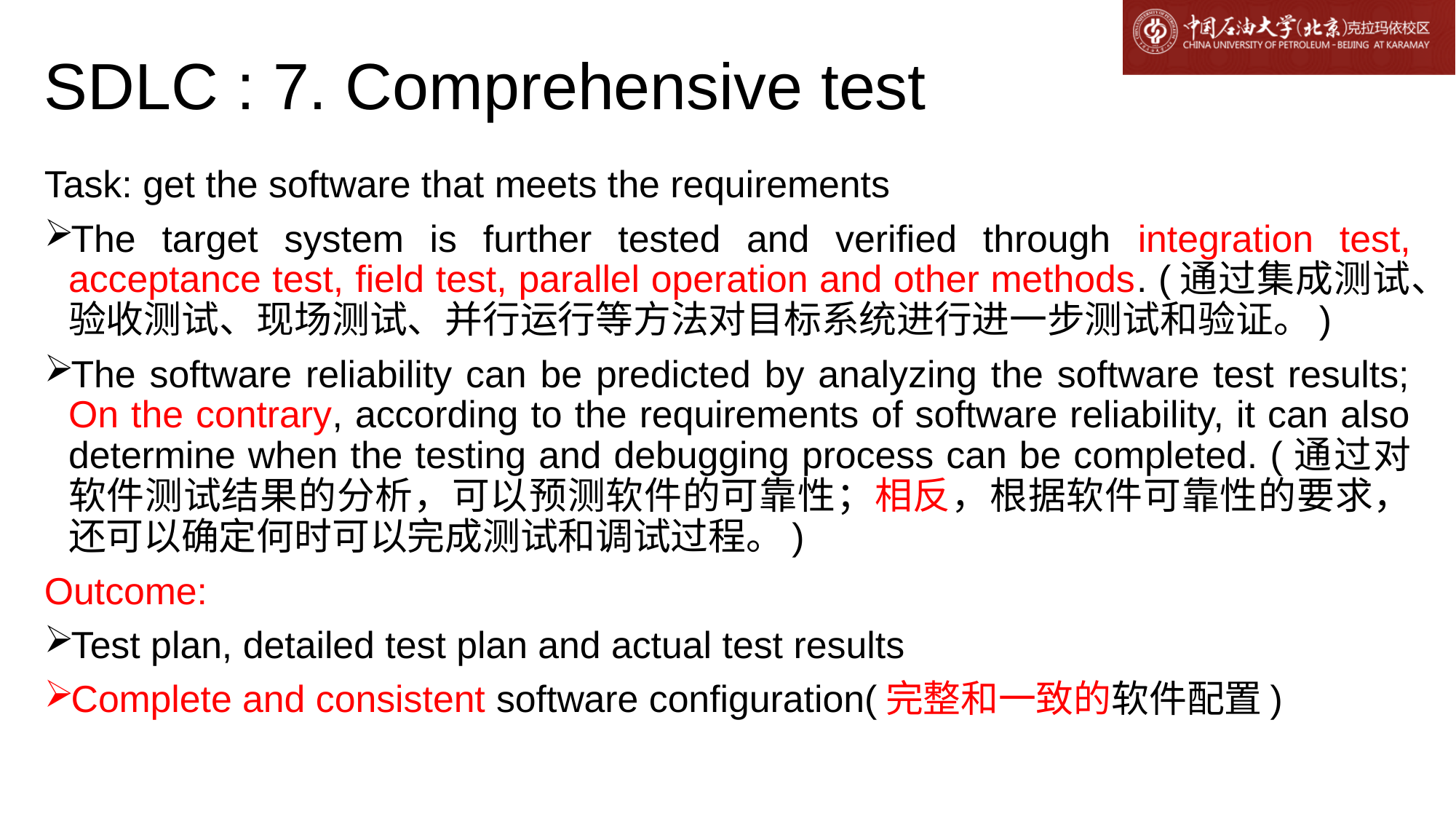

# SDLC : 7. Comprehensive test
Task: get the software that meets the requirements
The target system is further tested and verified through integration test, acceptance test, field test, parallel operation and other methods. (通过集成测试、验收测试、现场测试、并行运行等方法对目标系统进行进一步测试和验证。)
The software reliability can be predicted by analyzing the software test results; On the contrary, according to the requirements of software reliability, it can also determine when the testing and debugging process can be completed. (通过对软件测试结果的分析，可以预测软件的可靠性；相反，根据软件可靠性的要求，还可以确定何时可以完成测试和调试过程。)
Outcome:
Test plan, detailed test plan and actual test results
Complete and consistent software configuration(完整和一致的软件配置)